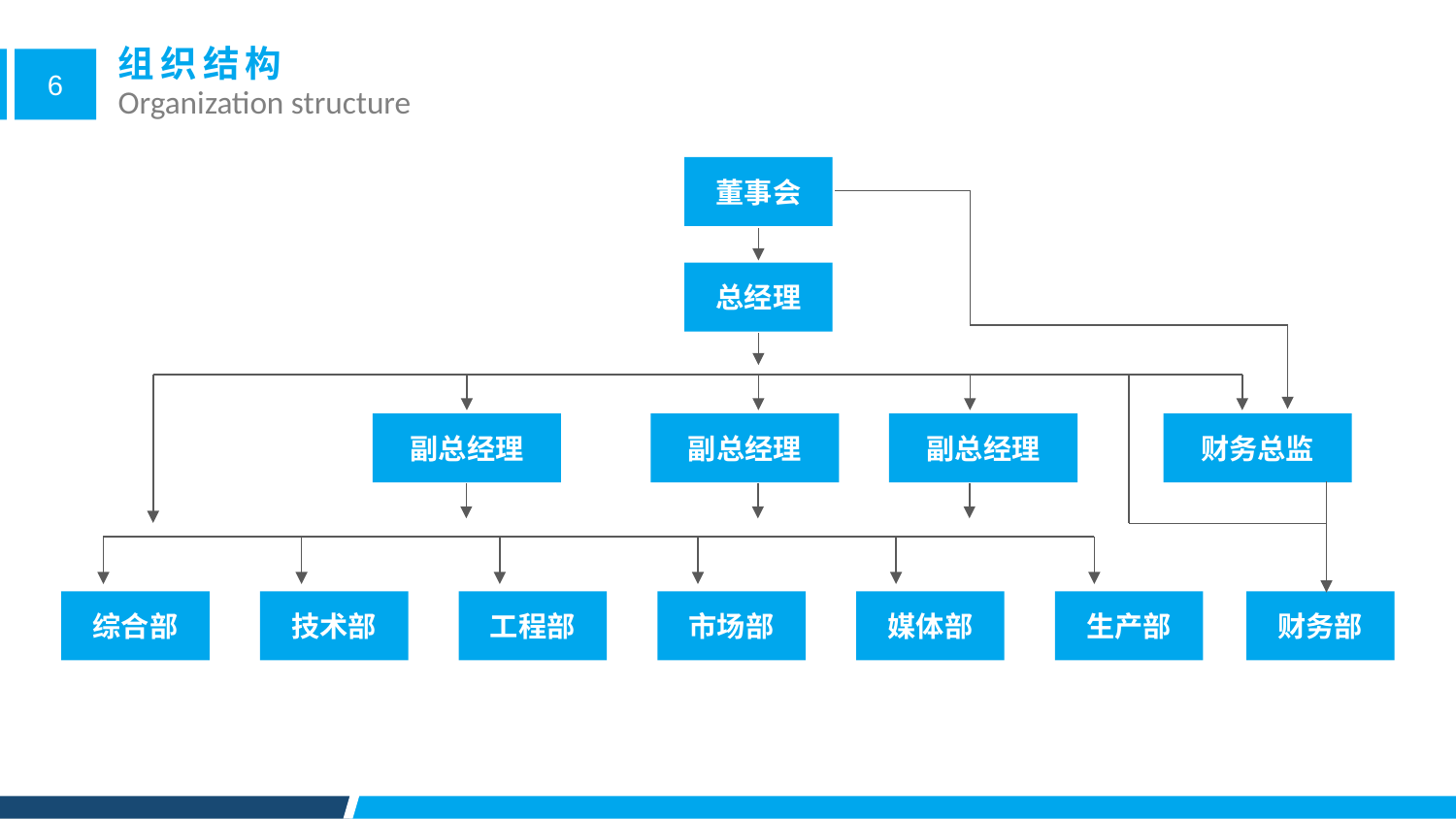

组织结构
Organization structure
董事会
总经理
副总经理
副总经理
副总经理
财务总监
综合部
技术部
工程部
市场部
媒体部
生产部
财务部